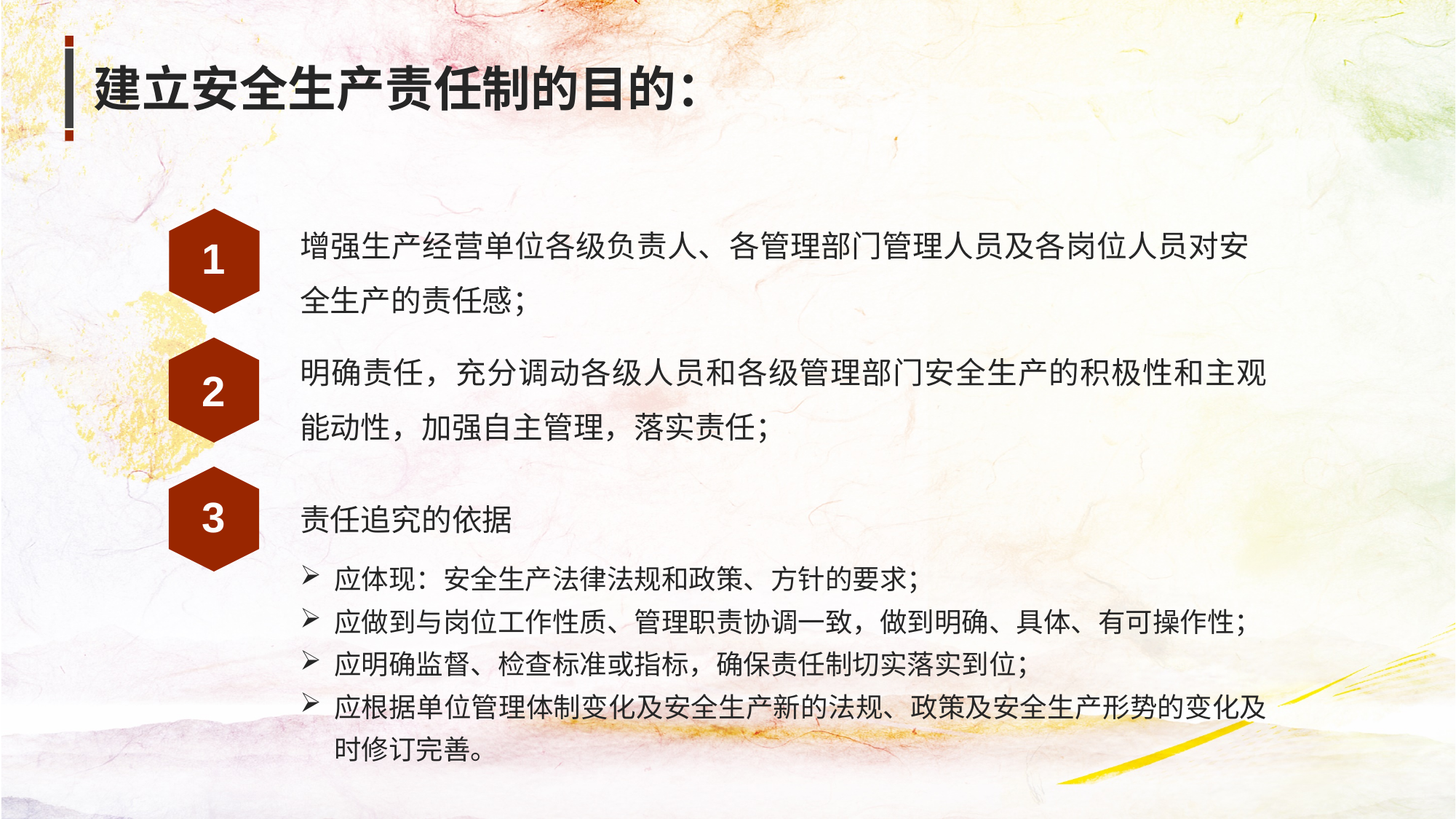

建立安全生产责任制的目的：
增强生产经营单位各级负责人、各管理部门管理人员及各岗位人员对安全生产的责任感；

1
明确责任，充分调动各级人员和各级管理部门安全生产的积极性和主观能动性，加强自主管理，落实责任；

2

3
责任追究的依据
应体现：安全生产法律法规和政策、方针的要求；
应做到与岗位工作性质、管理职责协调一致，做到明确、具体、有可操作性；
应明确监督、检查标准或指标，确保责任制切实落实到位；
应根据单位管理体制变化及安全生产新的法规、政策及安全生产形势的变化及时修订完善。